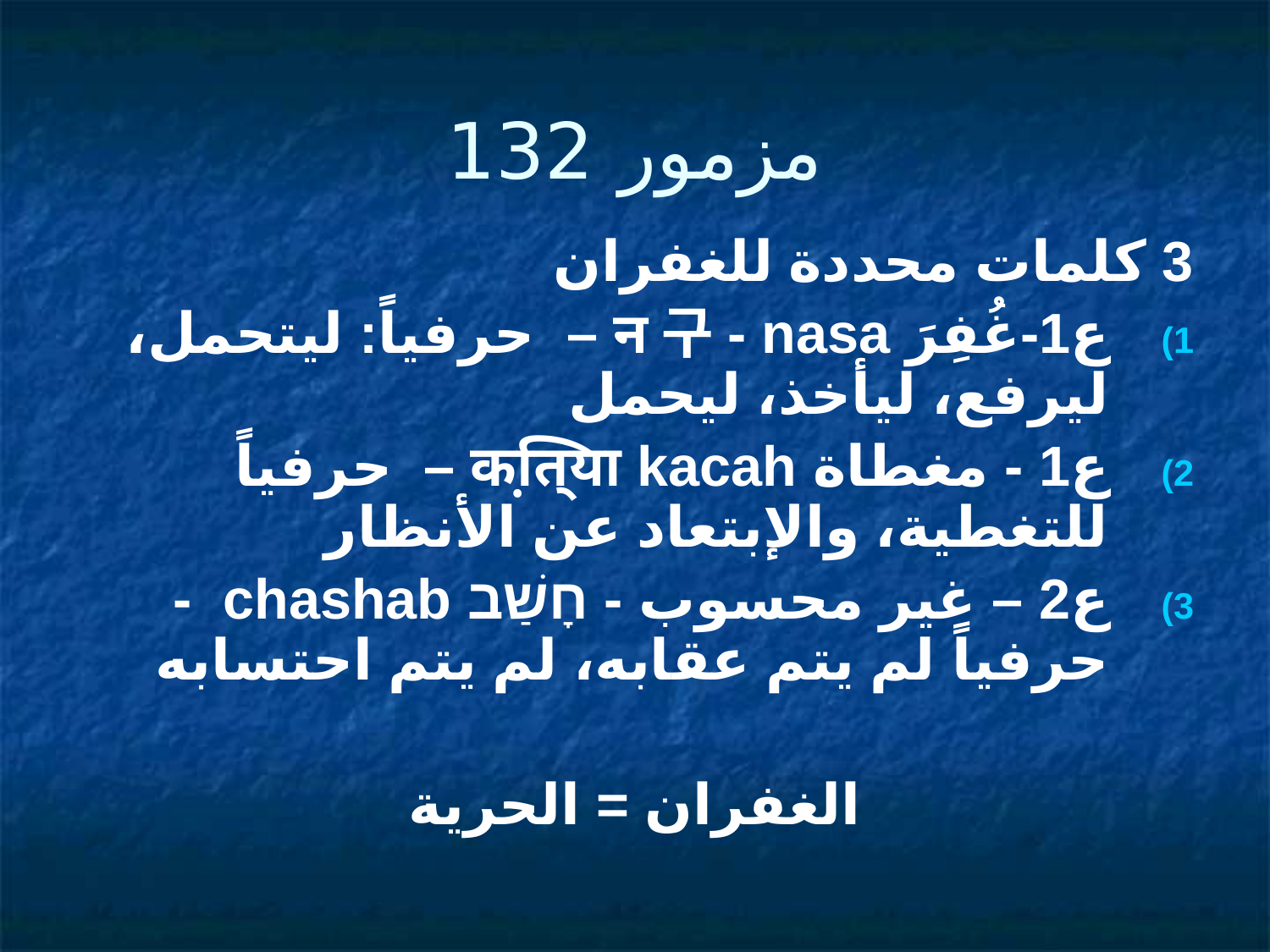

# مزمور 132
3 كلمات محددة للغفران
ع1-غُفِرَ न구- nasa –  حرفياً: ليتحمل، ليرفع، ليأخذ، ليحمل
ع1 - مغطاة कति़्या kacah –  حرفياً للتغطية، والإبتعاد عن الأنظار
ع2 – غير محسوب - חָשַׁב chashab  - حرفياً لم يتم عقابه، لم يتم احتسابه

الغفران = الحرية